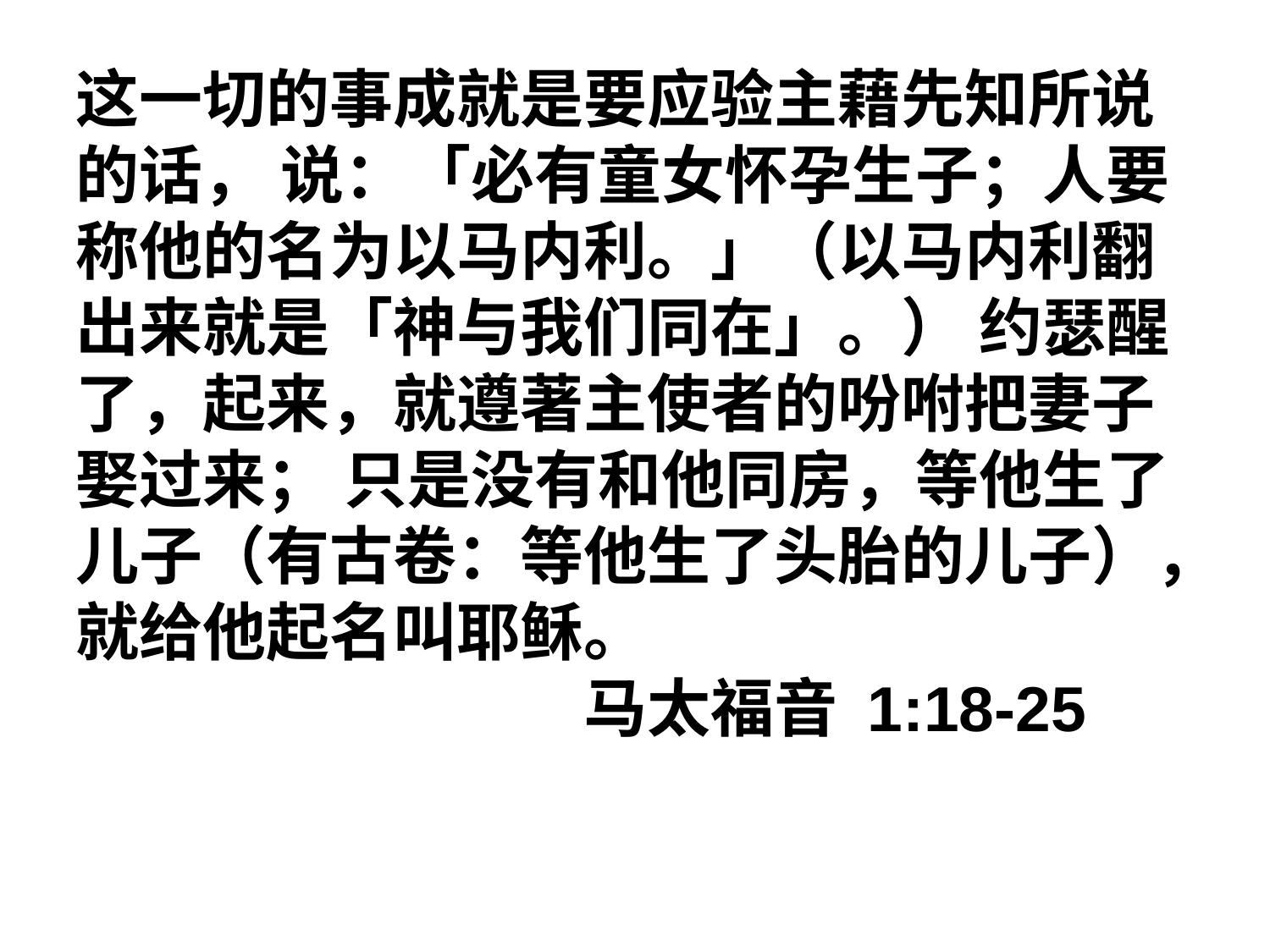

这一切的事成就是要应验主藉先知所说的话， 说：「必有童女怀孕生子；人要称他的名为以马内利。」（以马内利翻出来就是「神与我们同在」。） 约瑟醒了，起来，就遵著主使者的吩咐把妻子娶过来； 只是没有和他同房，等他生了儿子（有古卷：等他生了头胎的儿子），就给他起名叫耶稣。 								马太福音 1:18-25